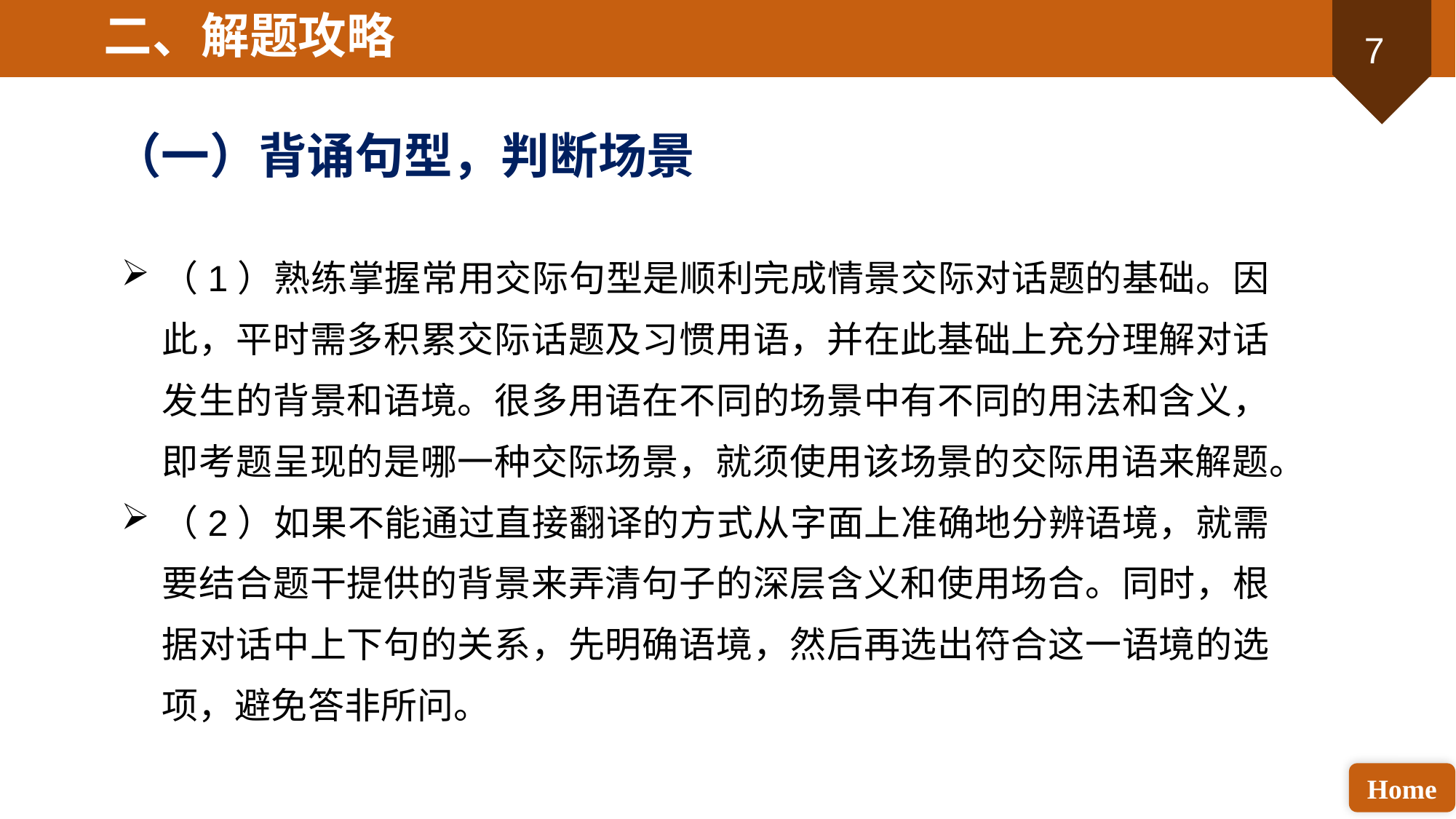

二、解题攻略
（一）背诵句型，判断场景
（1）熟练掌握常用交际句型是顺利完成情景交际对话题的基础。因此，平时需多积累交际话题及习惯用语，并在此基础上充分理解对话发生的背景和语境。很多用语在不同的场景中有不同的用法和含义，即考题呈现的是哪一种交际场景，就须使用该场景的交际用语来解题。
（2）如果不能通过直接翻译的方式从字面上准确地分辨语境，就需要结合题干提供的背景来弄清句子的深层含义和使用场合。同时，根据对话中上下句的关系，先明确语境，然后再选出符合这一语境的选项，避免答非所问。